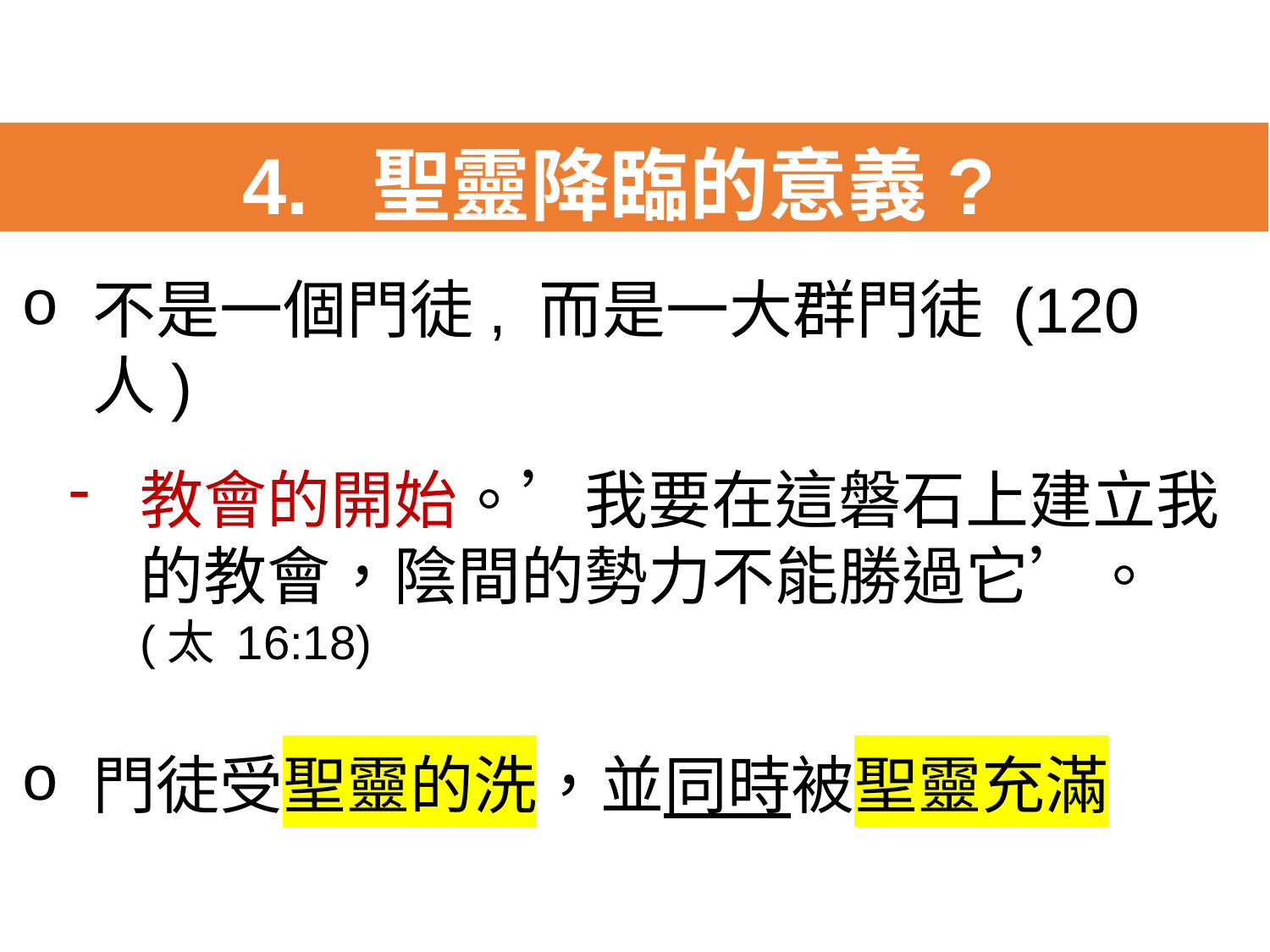

4.  聖靈降臨的意義?
4.  聖靈降臨的意義?
不是一個門徒, 而是一大群門徒 (120人)

教會的開始。’我要在這磐石上建立我的教會，陰間的勢力不能勝過它’。(太 16:18)

門徒受聖靈的洗，並同時被聖靈充滿